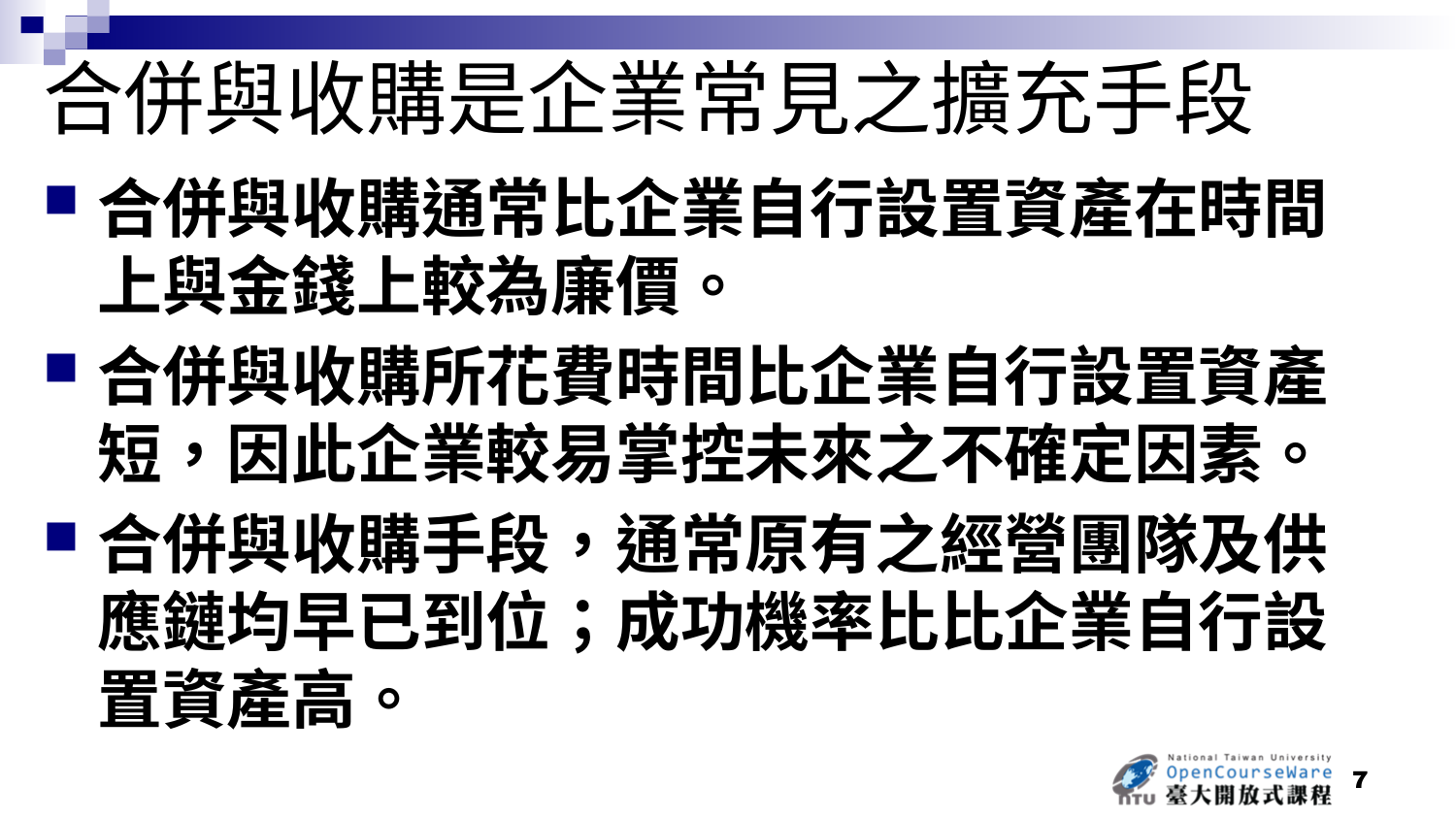

# 合併與收購是企業常見之擴充手段
合併與收購通常比企業自行設置資產在時間上與金錢上較為廉價。
合併與收購所花費時間比企業自行設置資產短，因此企業較易掌控未來之不確定因素。
合併與收購手段，通常原有之經營團隊及供應鏈均早已到位；成功機率比比企業自行設置資產高。
7